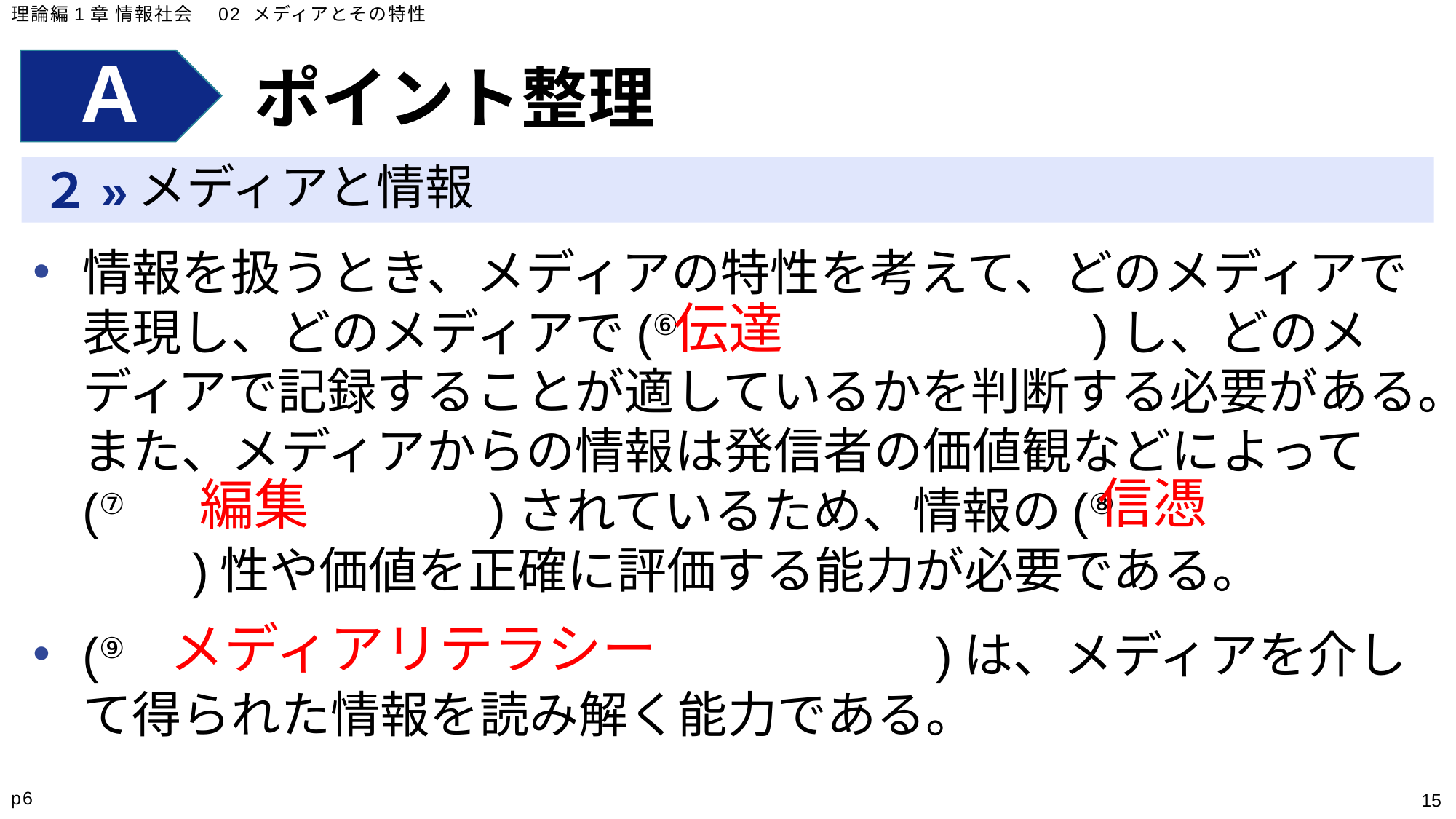

理論編1章 情報社会　02 メディアとその特性

ポイント整理
メディアと情報
情報を扱うとき、メディアの特性を考えて、どのメディアで表現し、どのメディアで(⑥　　　　　　　　)し、どのメディアで記録することが適しているかを判断する必要がある。また、メディアからの情報は発信者の価値観などによって(⑦　　　　　　　)されているため、情報の(⑧　　　　　　　　)性や価値を正確に評価する能力が必要である。
(⑨　　　　　　　　　　　　　　　　)は、メディアを介して得られた情報を読み解く能力である。
伝達
信憑
編集
メディアリテラシー
p6
15